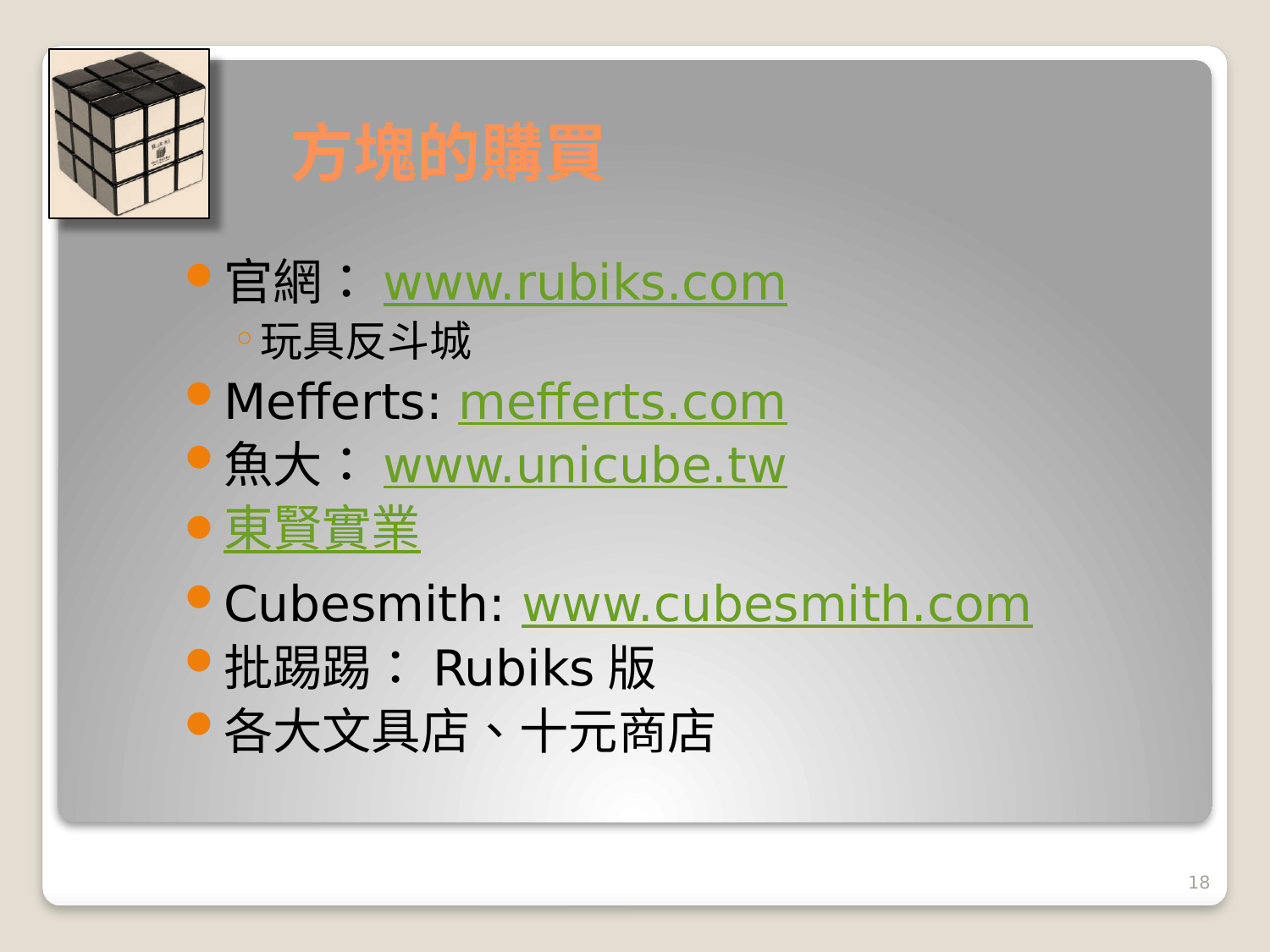

# 方塊的購買
官網：www.rubiks.com
玩具反斗城
Mefferts: mefferts.com
魚大：www.unicube.tw
東賢實業
Cubesmith: www.cubesmith.com
批踢踢：Rubiks版
各大文具店、十元商店
18